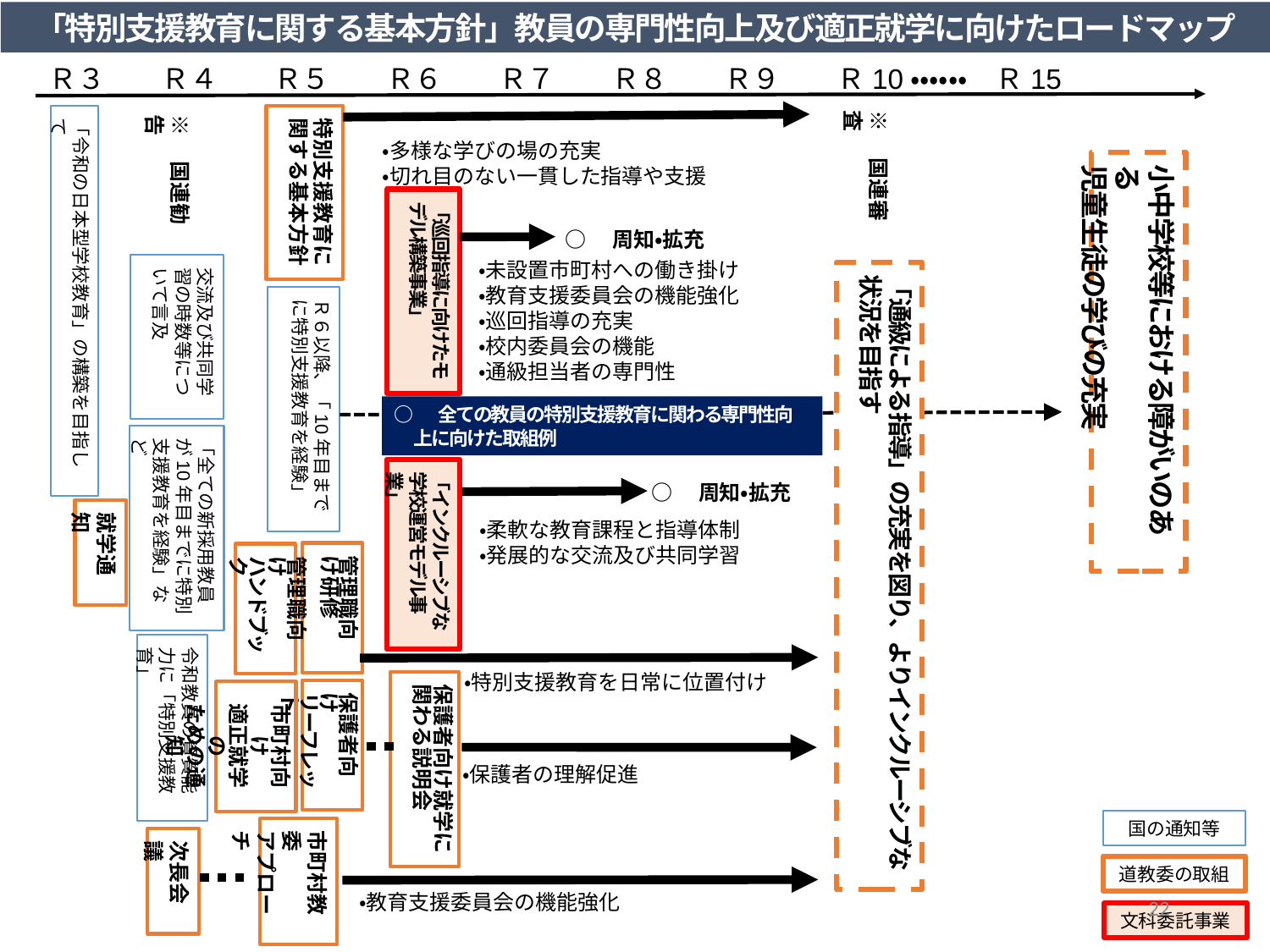

「特別支援教育に関する基本方針」教員の専門性向上及び適正就学に向けたロードマップ
Ｒ３　　Ｒ４　　Ｒ５　　Ｒ６　　Ｒ７　　Ｒ８　　Ｒ９　　Ｒ10・・・・・・　Ｒ15
※　国連審査
※　国連勧告
「令和の日本型学校教育」の構築を目指して
特別支援教育に関する基本方針
・多様な学びの場の充実
・切れ目のない一貫した指導や支援
小中学校等における障がいのある
児童生徒の学びの充実
「巡回指導に向けたモデル構築事業」
○　周知・拡充
・未設置市町村への働き掛け
・教育支援委員会の機能強化
・巡回指導の充実
・校内委員会の機能
・通級担当者の専門性
交流及び共同学習の時数等について言及
「通級による指導」の充実を図り、よりインクルーシブな状況を目指す
Ｒ６以降、「10年目までに特別支援教育を経験」
○　全ての教員の特別支援教育に関わる専門性向上に向けた取組例
「全ての新採用教員が10年目までに特別支援教育を経験」など
「インクルーシブな学校運営モデル事業」
○　周知・拡充
就学通知
・柔軟な教育課程と指導体制
・発展的な交流及び共同学習
管理職向け研修
管理職向け
ハンドブック
令和教員の資質能力に「特別支援教育」
・特別支援教育を日常に位置付け
保護者向け就学に関わる説明会
保護者向け
リーフレット
市町村向け
適正就学の
ための通知
・保護者の理解促進
国の通知等
市町村教委
アプローチ
次長会議
道教委の取組
22
・教育支援委員会の機能強化
文科委託事業